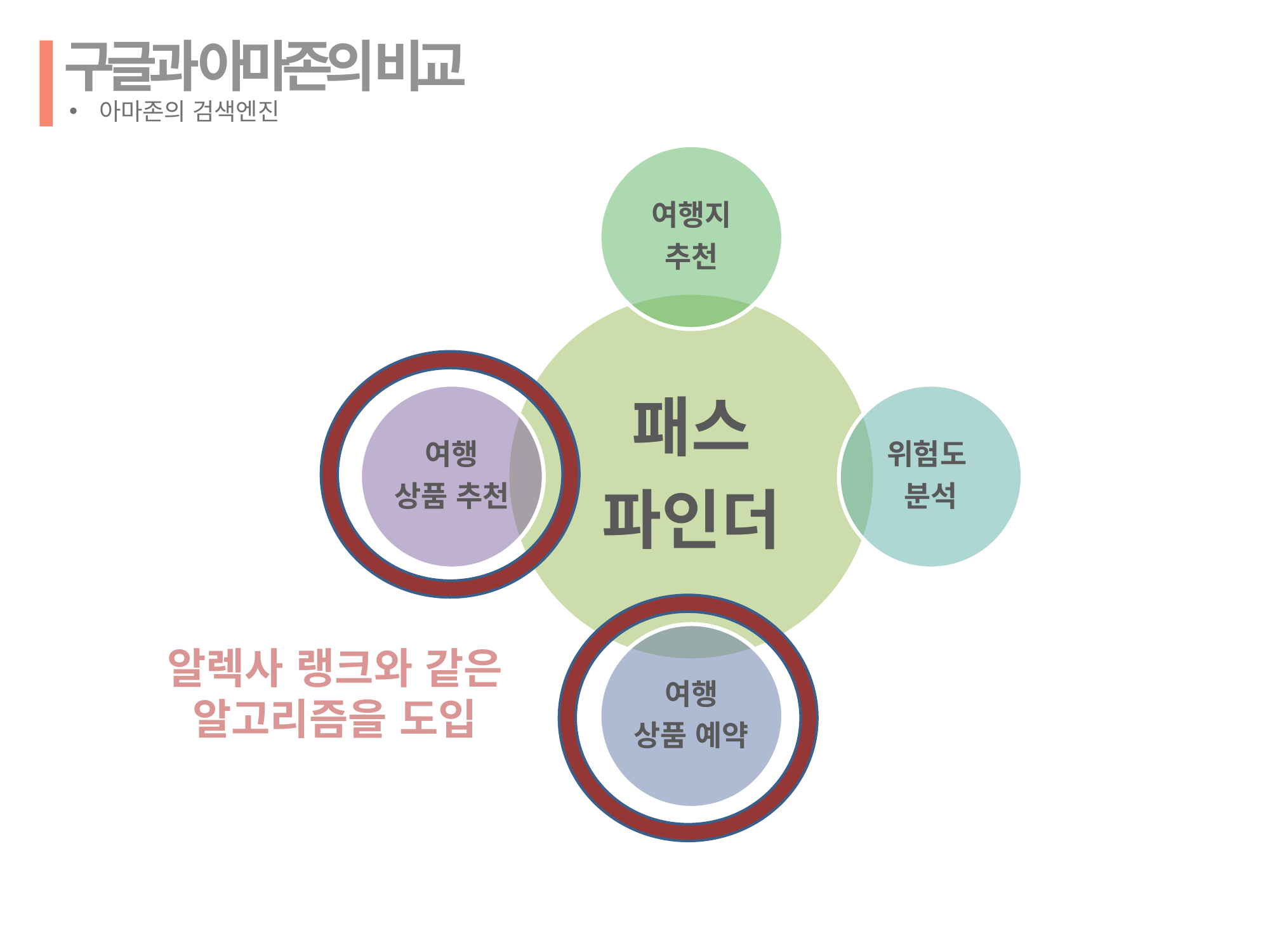

구글과 아마존의 비교
아마존의 검색엔진

패스
파인더
여행지
추천
위험도
분석
여행
상품 예약
여행
상품 추천

알렉사 랭크와 같은
알고리즘을 도입